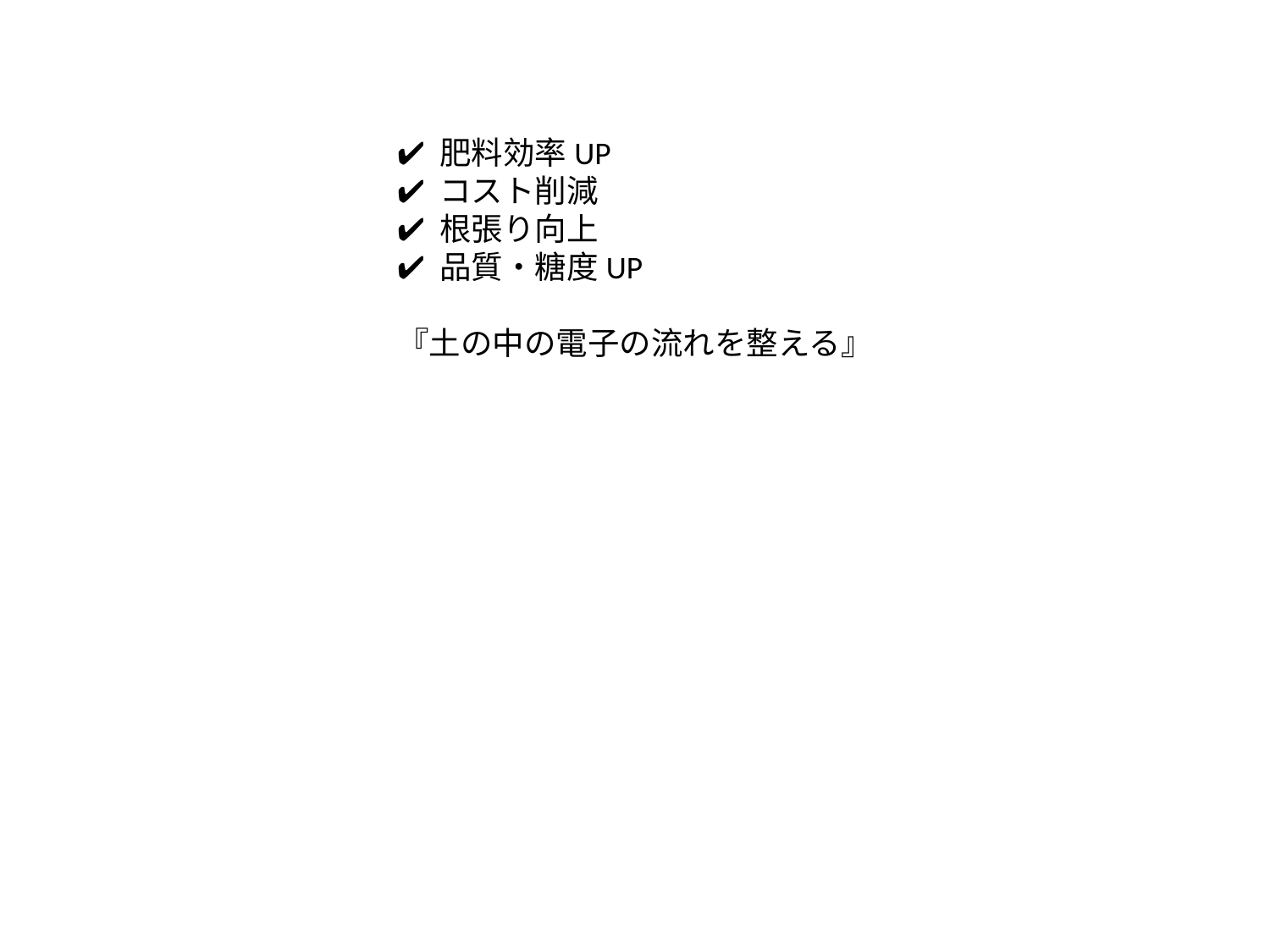

✔ 肥料効率UP
✔ コスト削減
✔ 根張り向上
✔ 品質・糖度UP

『土の中の電子の流れを整える』